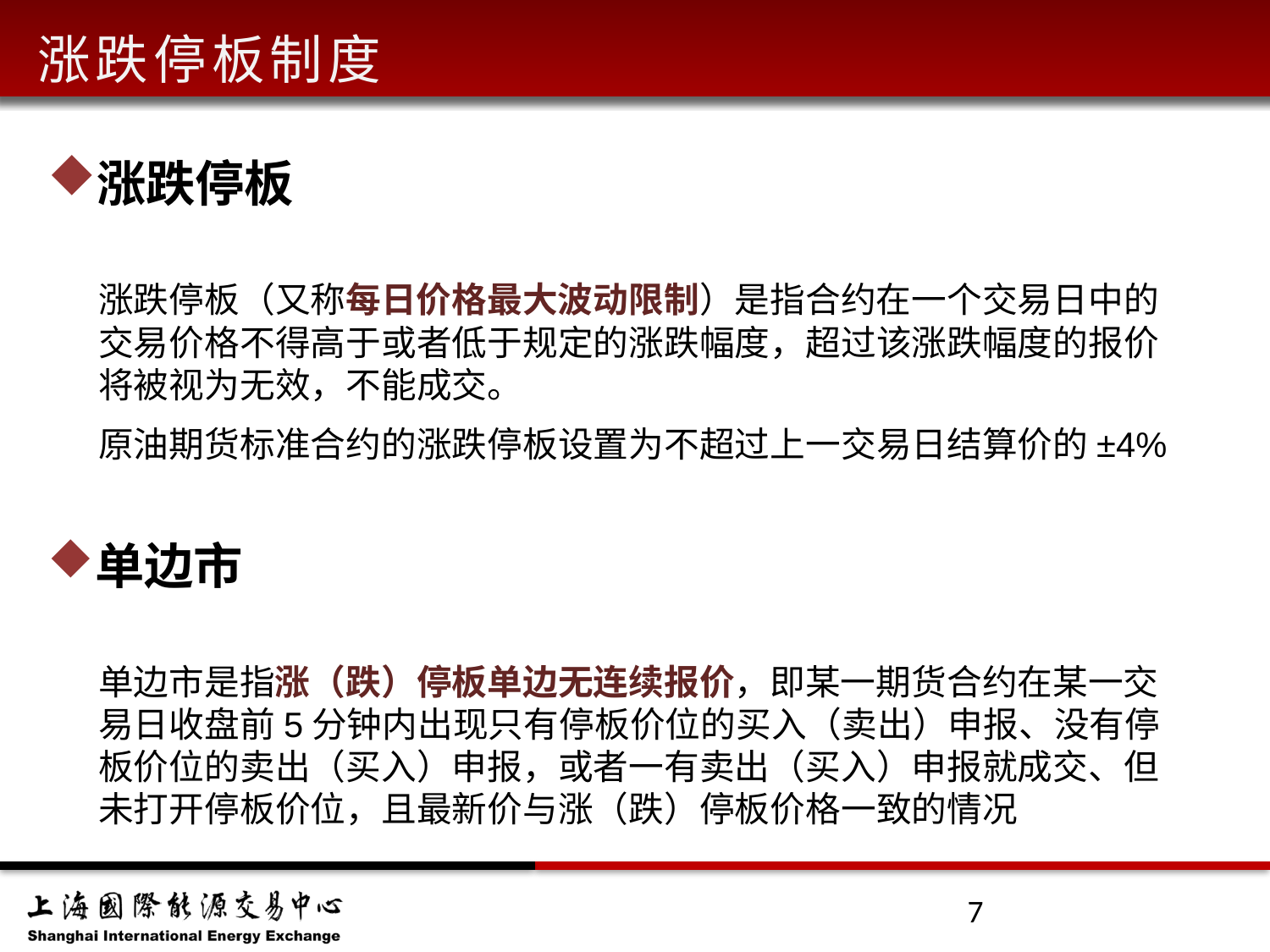

涨跌停板制度
涨跌停板

涨跌停板（又称每日价格最大波动限制）是指合约在一个交易日中的交易价格不得高于或者低于规定的涨跌幅度，超过该涨跌幅度的报价将被视为无效，不能成交。
原油期货标准合约的涨跌停板设置为不超过上一交易日结算价的±4%

单边市

单边市是指涨（跌）停板单边无连续报价，即某一期货合约在某一交易日收盘前5分钟内出现只有停板价位的买入（卖出）申报、没有停板价位的卖出（买入）申报，或者一有卖出（买入）申报就成交、但未打开停板价位，且最新价与涨（跌）停板价格一致的情况

7